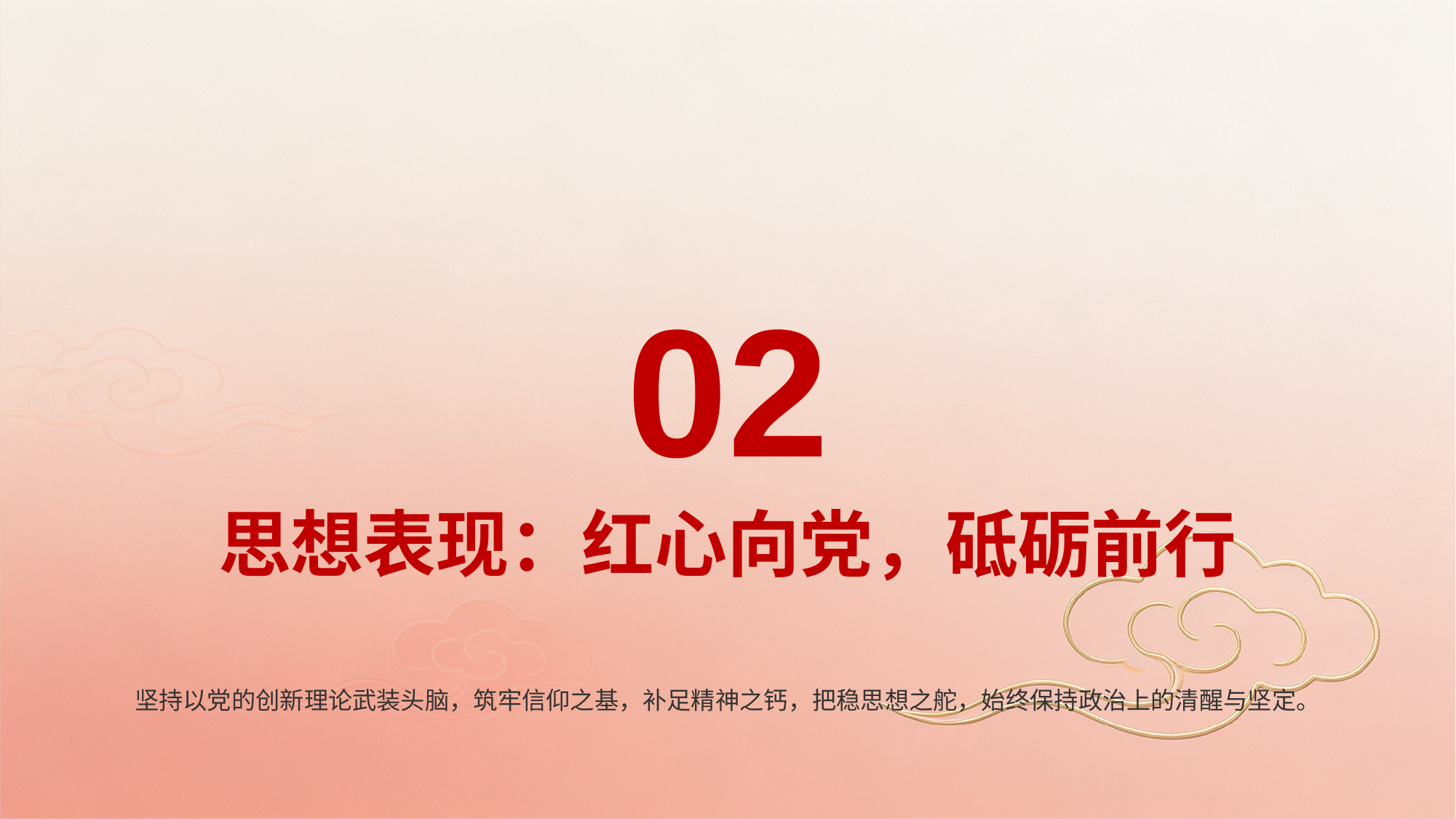

02
思想表现：红心向党，砥砺前行
坚持以党的创新理论武装头脑，筑牢信仰之基，补足精神之钙，把稳思想之舵，始终保持政治上的清醒与坚定。